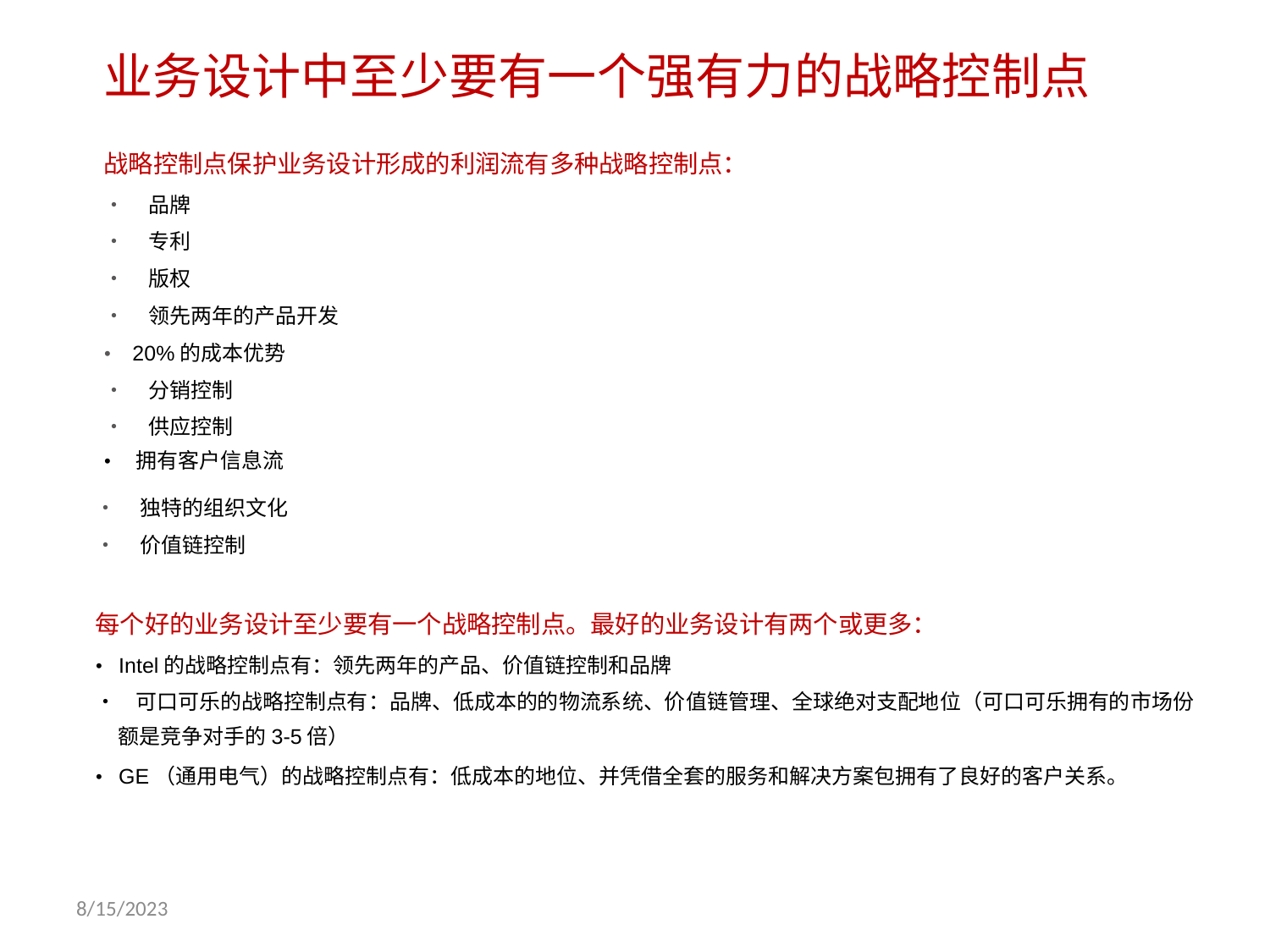

业务设计中至少要有一个强有力的战略控制点

战略控制点保护业务设计形成的利润流有多种战略控制点：
•    品牌
•    专利
•    版权
•    领先两年的产品开发
•    20%的成本优势
•    分销控制
•    供应控制
拥有客户信息流
•
•    独特的组织文化
•    价值链控制

每个好的业务设计至少要有一个战略控制点。最好的业务设计有两个或更多：
•   Intel的战略控制点有：领先两年的产品、价值链控制和品牌
•   可口可乐的战略控制点有：品牌、低成本的的物流系统、价值链管理、全球绝对支配地位（可口可乐拥有的市场份
	额是竞争对手的3-5倍）
•   GE（通用电气）的战略控制点有：低成本的地位、并凭借全套的服务和解决方案包拥有了良好的客户关系。

8/15/2023